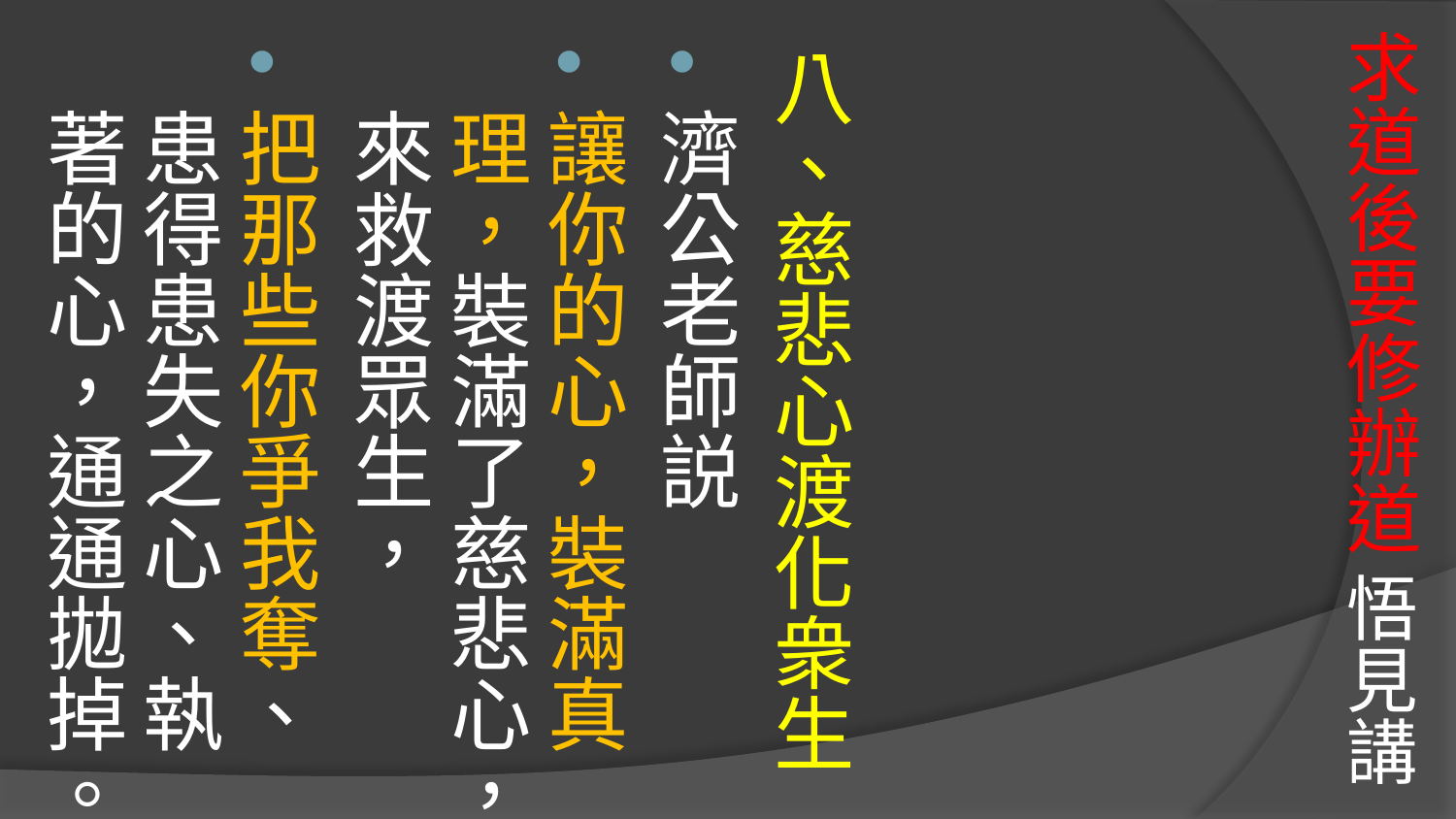

# 求道後要修辦道 悟見講
八、慈悲心渡化衆生
濟公老師説
讓你的心，裝滿真理，裝滿了慈悲心，來救渡眾生，
把那些你爭我奪、患得患失之心、執著的心，通通拋掉。